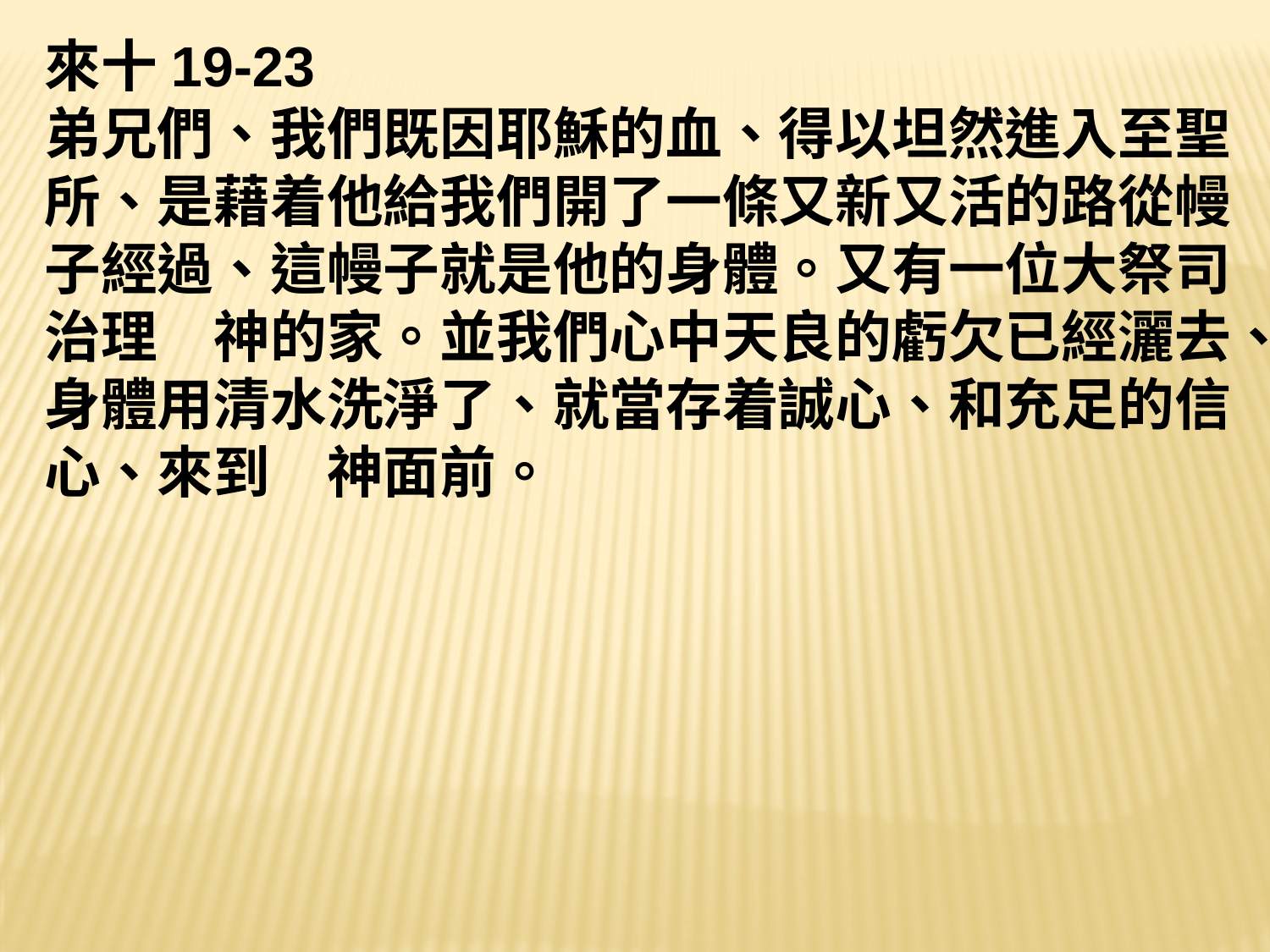

來十19-23
弟兄們、我們既因耶穌的血、得以坦然進入至聖所、是藉着他給我們開了一條又新又活的路從幔子經過、這幔子就是他的身體。又有一位大祭司治理　神的家。並我們心中天良的虧欠已經灑去、身體用清水洗淨了、就當存着誠心、和充足的信心、來到　神面前。